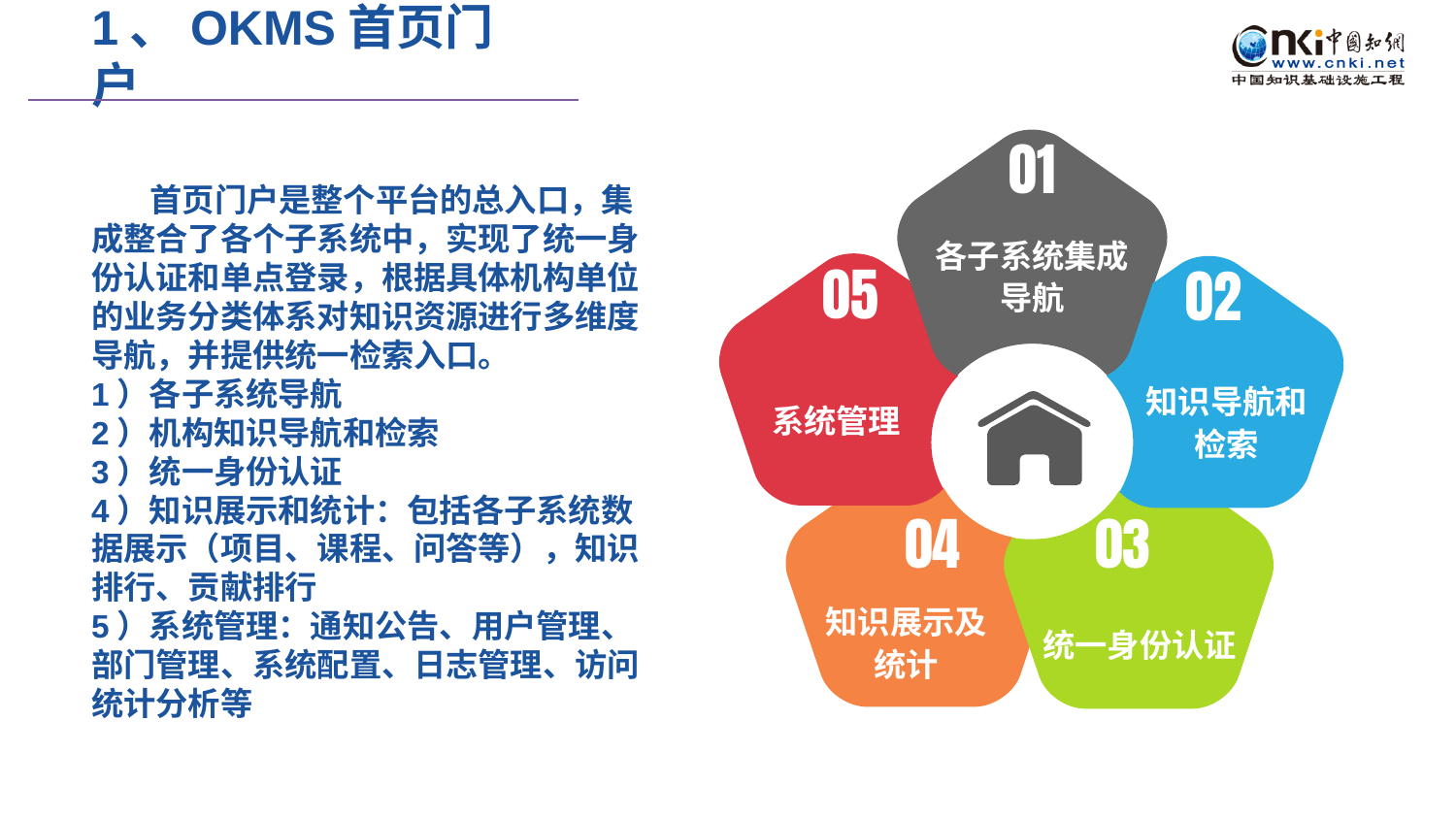

1、OKMS首页门户
各子系统集成导航
01
系统管理
知识导航和检索
05
02

知识展示及统计
统一身份认证
04
03
       首页门户是整个平台的总入口，集成整合了各个子系统中，实现了统一身份认证和单点登录，根据具体机构单位的业务分类体系对知识资源进行多维度导航，并提供统一检索入口。
1）各子系统导航
2）机构知识导航和检索
3）统一身份认证
4）知识展示和统计：包括各子系统数据展示（项目、课程、问答等），知识排行、贡献排行
5）系统管理：通知公告、用户管理、部门管理、系统配置、日志管理、访问统计分析等